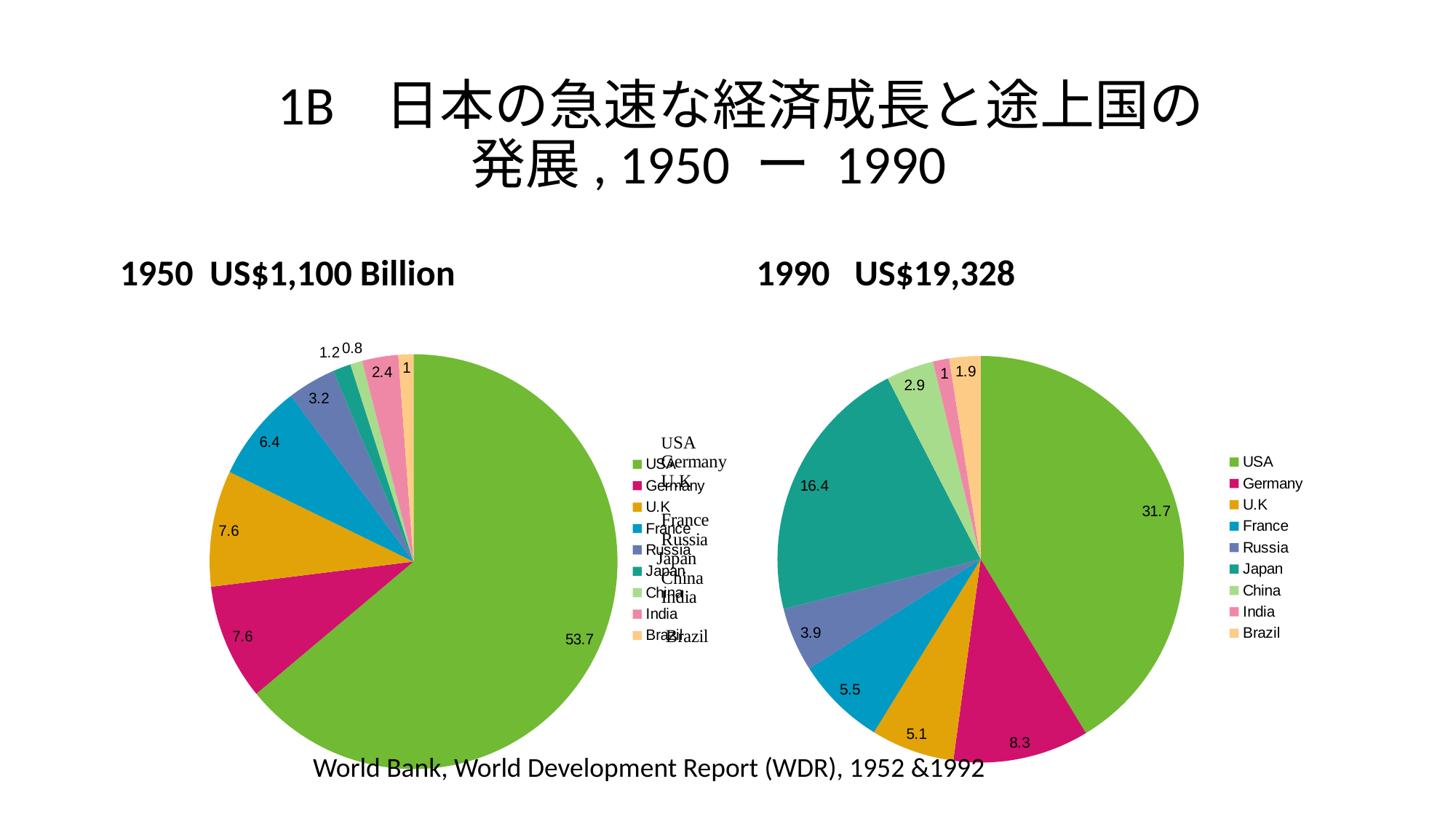

# 1B   日本の急速な経済成長と途上国の 　　　　発展, 1950 ー 1990
1950  US$1,100 Billion
1990   US$19,328

### Chart

| Category |  |
|---|---|
| USA | 53.7 |
| Germany | 7.6 |
| U.K | 7.6 |
| France | 6.4 |
| Russia | 3.2 |
| Japan | 1.2 |
| China | 0.8 |
| India | 2.4 |
| Brazil | 1.0 |

### Chart

| Category |  |
|---|---|
| USA | 31.7 |
| Germany | 8.3 |
| U.K | 5.1 |
| France | 5.5 |
| Russia | 3.9 |
| Japan | 16.4 |
| China | 2.9 |
| India | 1.0 |
| Brazil | 1.9000000000000001 |
World Bank, World Development Report (WDR), 1952 &1992